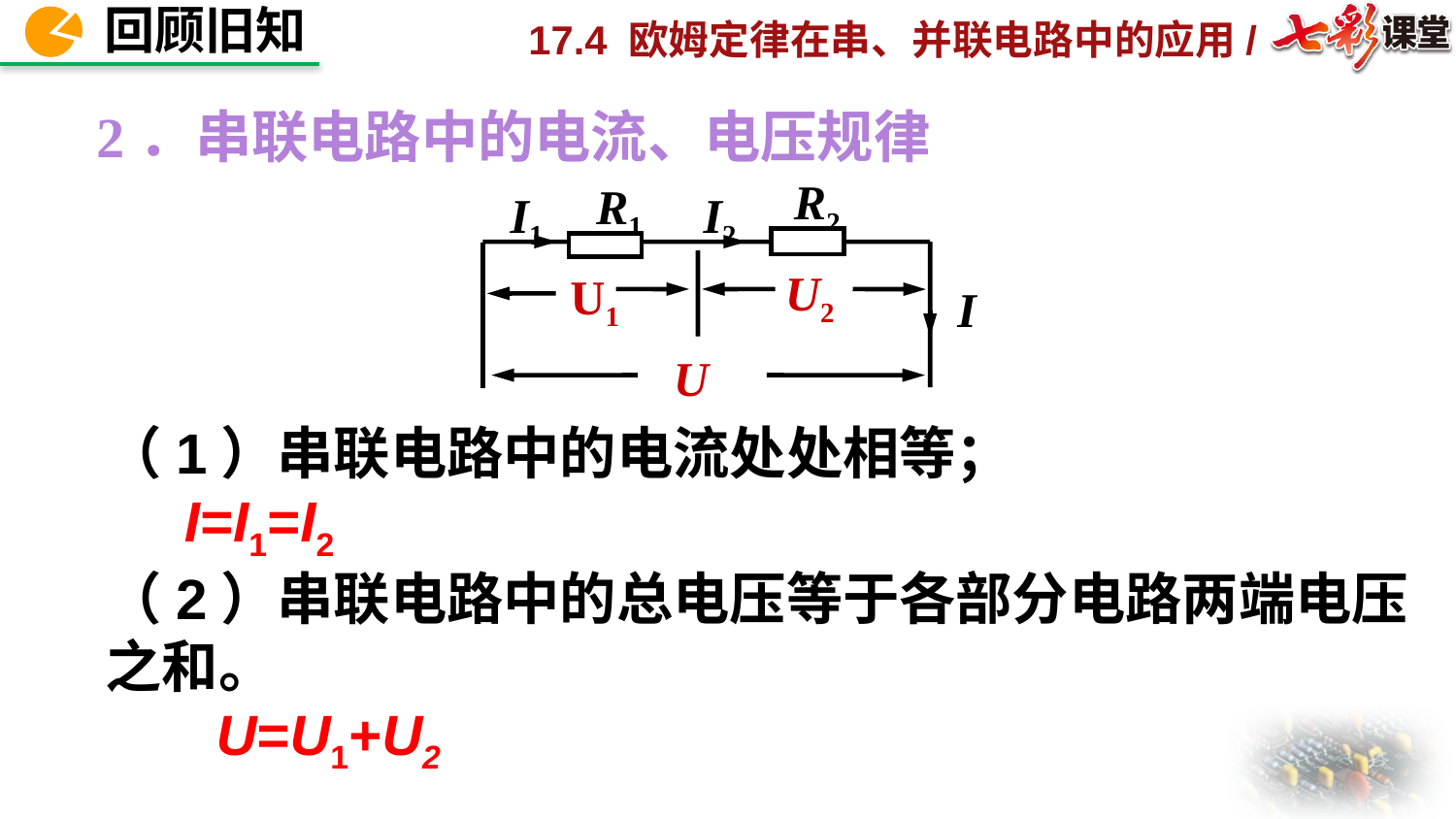

2．串联电路中的电流、电压规律
R2
R1
I1
I2

U2
U1
I

U

（1）串联电路中的电流处处相等；
     I=I1=I2
（2）串联电路中的总电压等于各部分电路两端电压之和。
       U=U1+U2